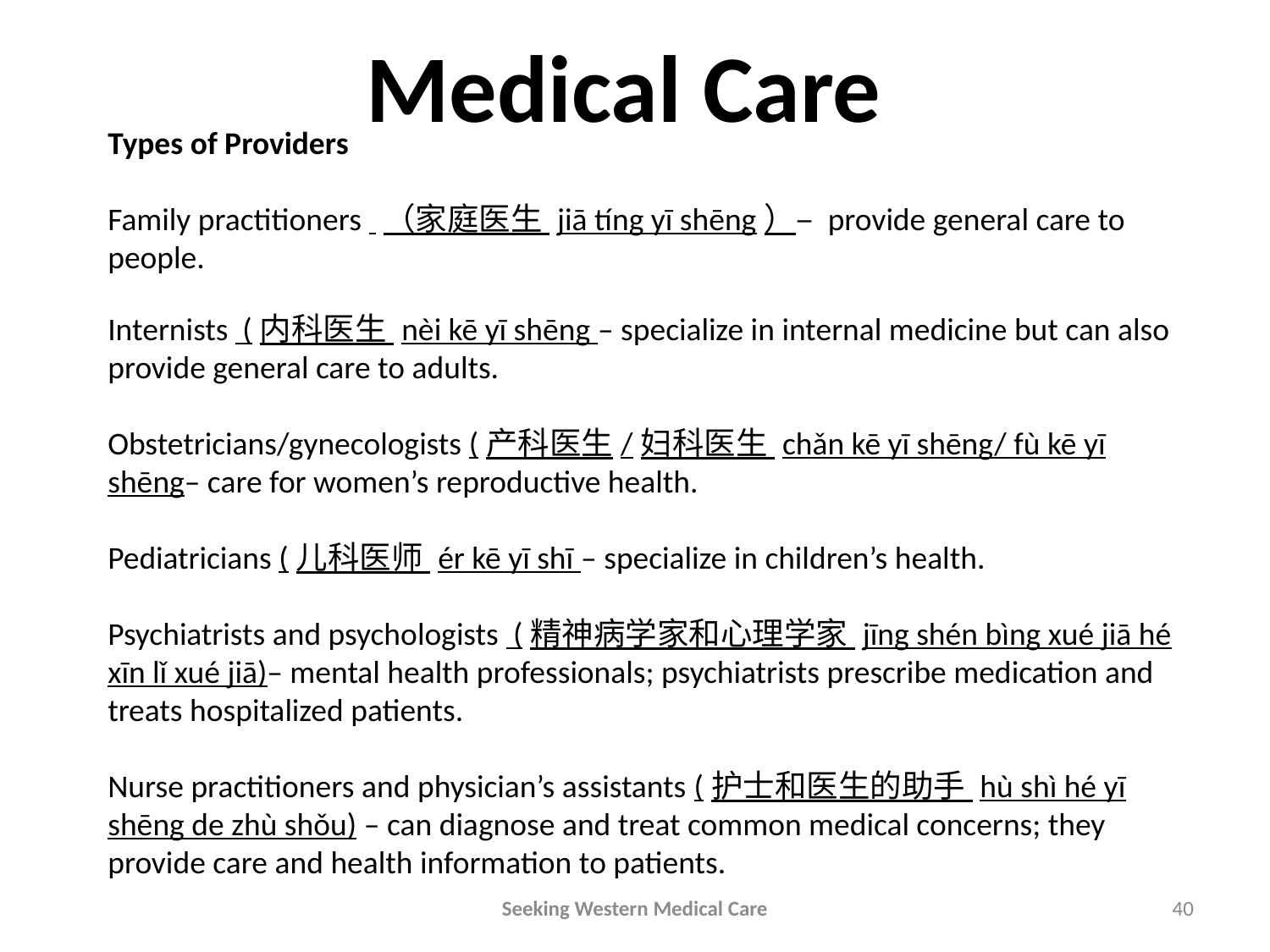

Medical Care
Types of Providers

Family practitioners  （家庭医生 jiā tíng yī shēng）– provide general care to people.

Internists  (内科医生 nèi kē yī shēng – specialize in internal medicine but can also provide general care to adults.

Obstetricians/gynecologists (产科医生/妇科医生 chǎn kē yī shēng/ fù kē yī shēng– care for women’s reproductive health.

Pediatricians (儿科医师 ér kē yī shī – specialize in children’s health.

Psychiatrists and psychologists  (精神病学家和心理学家 jīng shén bìng xué jiā hé xīn lǐ xué jiā)– mental health professionals; psychiatrists prescribe medication and treats hospitalized patients.

Nurse practitioners and physician’s assistants (护士和医生的助手 hù shì hé yī shēng de zhù shǒu) – can diagnose and treat common medical concerns; they provide care and health information to patients.

Seeking Western Medical Care
40